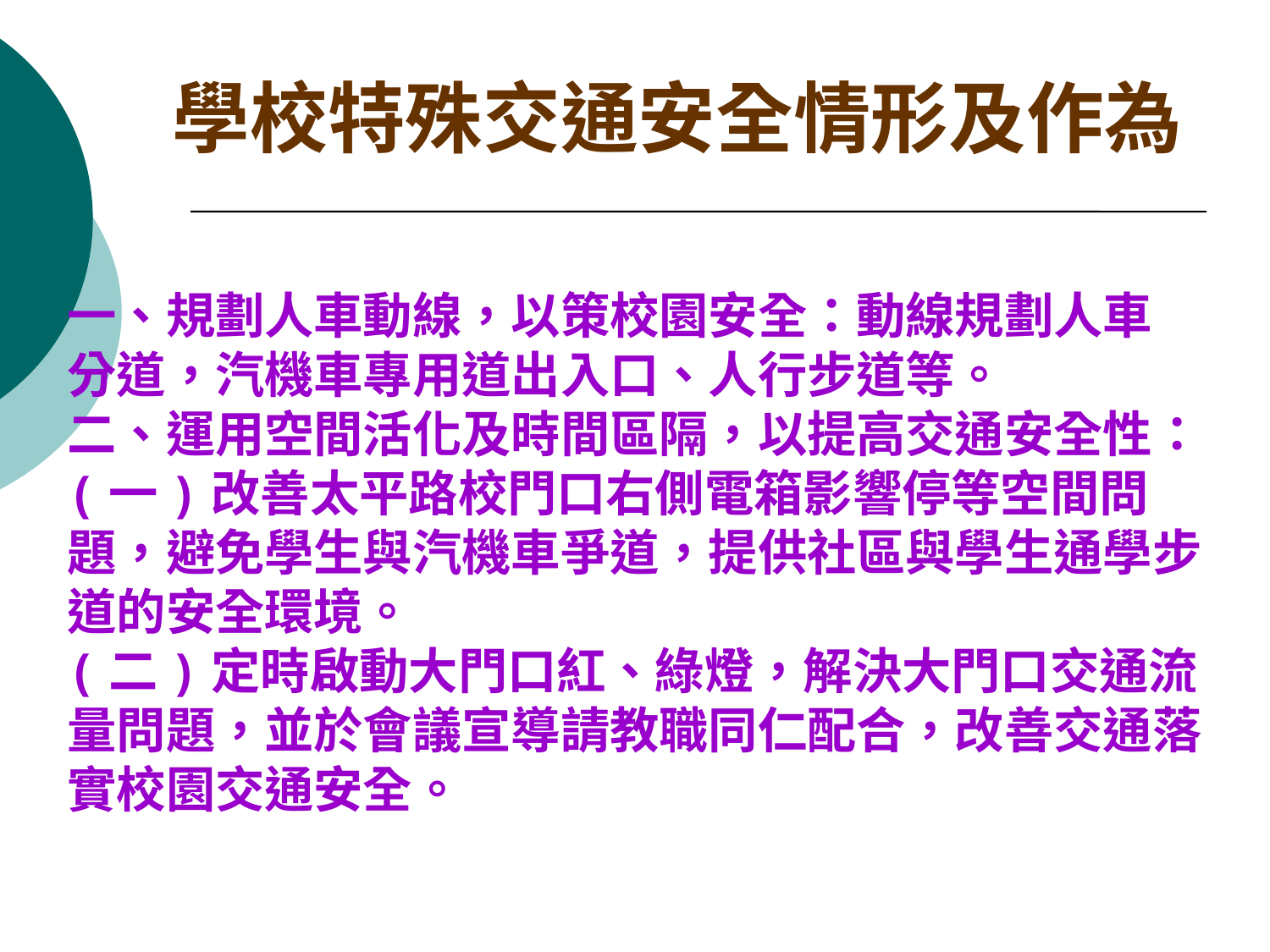

學校特殊交通安全情形及作為
一、規劃人車動線，以策校園安全：動線規劃人車 分道，汽機車專用道出入口、人行步道等。
二、運用空間活化及時間區隔，以提高交通安全性：
(一)改善太平路校門口右側電箱影響停等空間問題，避免學生與汽機車爭道，提供社區與學生通學步道的安全環境。
(二)定時啟動大門口紅、綠燈，解決大門口交通流量問題，並於會議宣導請教職同仁配合，改善交通落實校園交通安全。